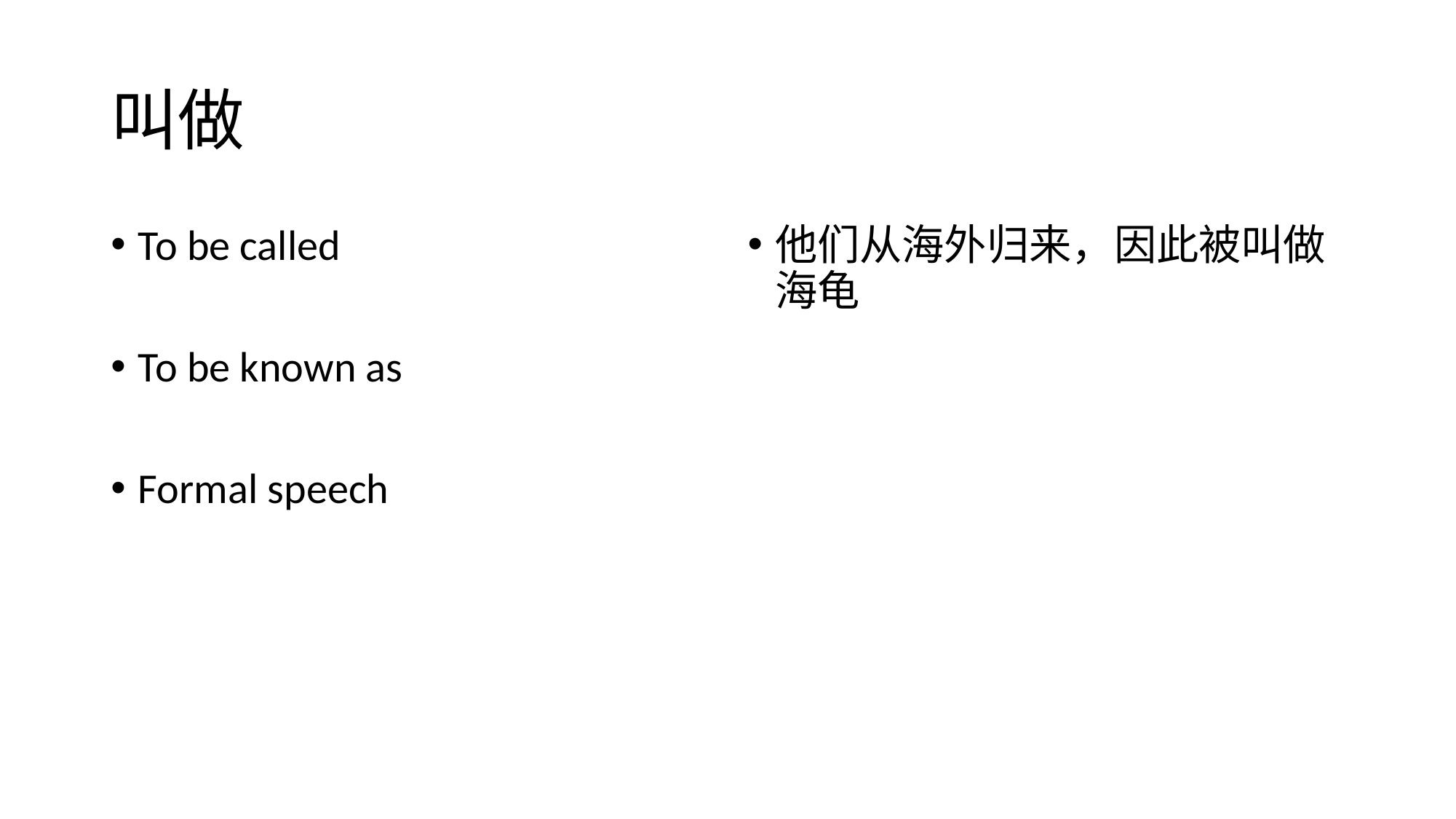

# 叫做
To be called

To be known as

Formal speech
他们从海外归来，因此被叫做海龟